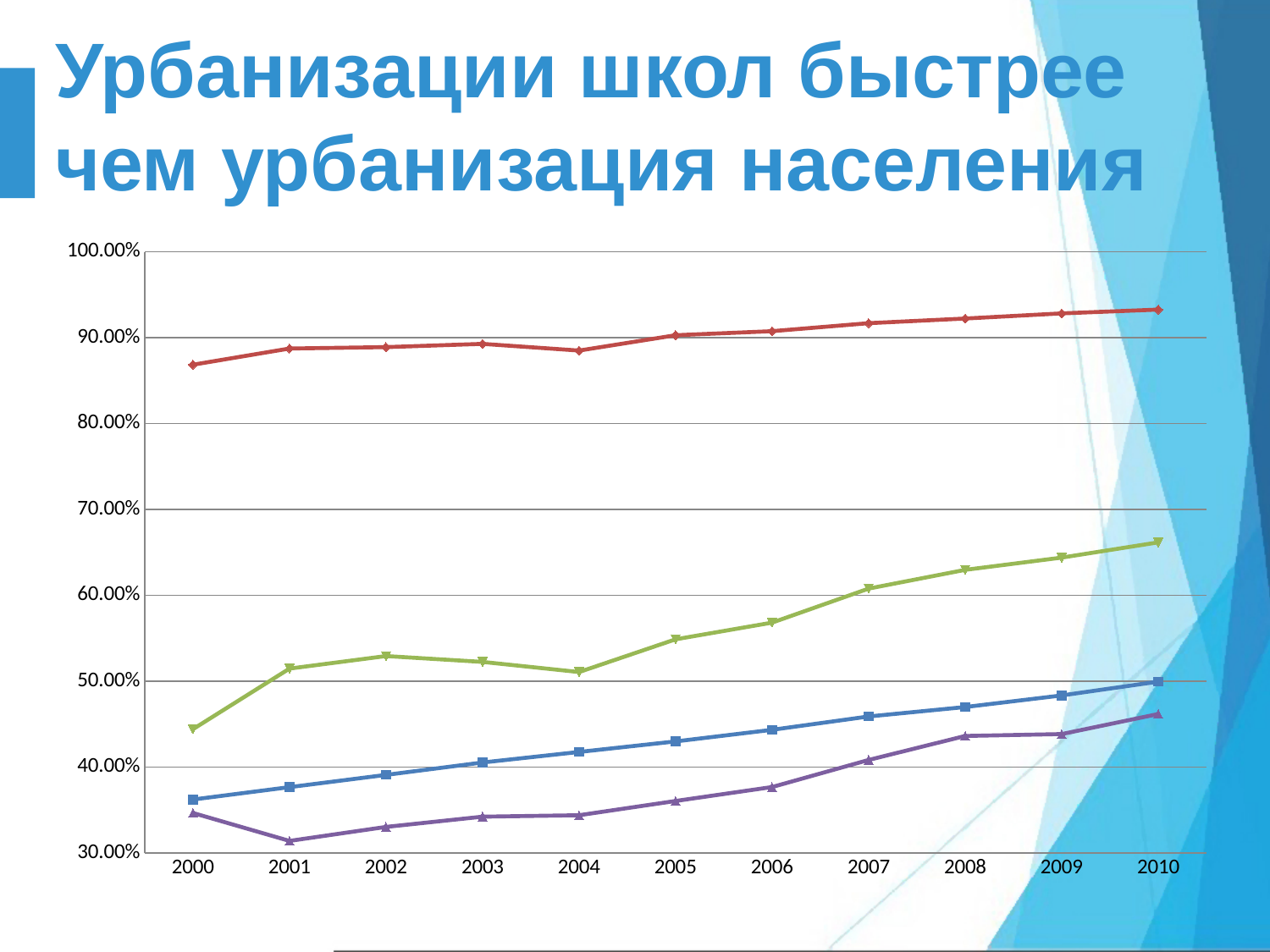

# Урбанизации школ быстрее чем урбанизация населения

### Chart

| Category | 城市化率 | 高中教育城市化率 | 初中教育城市化率 | 小学教育城市化率 |
|---|---|---|---|---|
| 2000 | 0.3622 | 0.8686379301733251 | 0.444115668042123 | 0.3465352621366683 |
| 2001 | 0.3766000000000003 | 0.8875420827490975 | 0.514651573226767 | 0.3140016279386845 |
| 2002 | 0.39090000000000363 | 0.8891798955939216 | 0.5292592738406374 | 0.33027110130948856 |
| 2003 | 0.4053000000000004 | 0.8929169444684781 | 0.5224842182877485 | 0.34222660213144507 |
| 2004 | 0.4176000000000001 | 0.8851092385503317 | 0.5106872586872585 | 0.34390457957911585 |
| 2005 | 0.429900000000003 | 0.9029924162235632 | 0.5488033494226112 | 0.36047908380561433 |
| 2006 | 0.4434 | 0.9076953668721417 | 0.568210220669723 | 0.3767370300974744 |
| 2007 | 0.4589000000000003 | 0.9170234697113855 | 0.6078763830865777 | 0.4083017796289289 |
| 2008 | 0.4699000000000003 | 0.9224239585184228 | 0.6296834494945485 | 0.4362005166718128 |
| 2009 | 0.4834000000000004 | 0.9284387991521106 | 0.6439771497559585 | 0.4384633027750696 |
| 2010 | 0.4995000000000028 | 0.9328895004408126 | 0.6617645107668629 | 0.4617884052430946 |